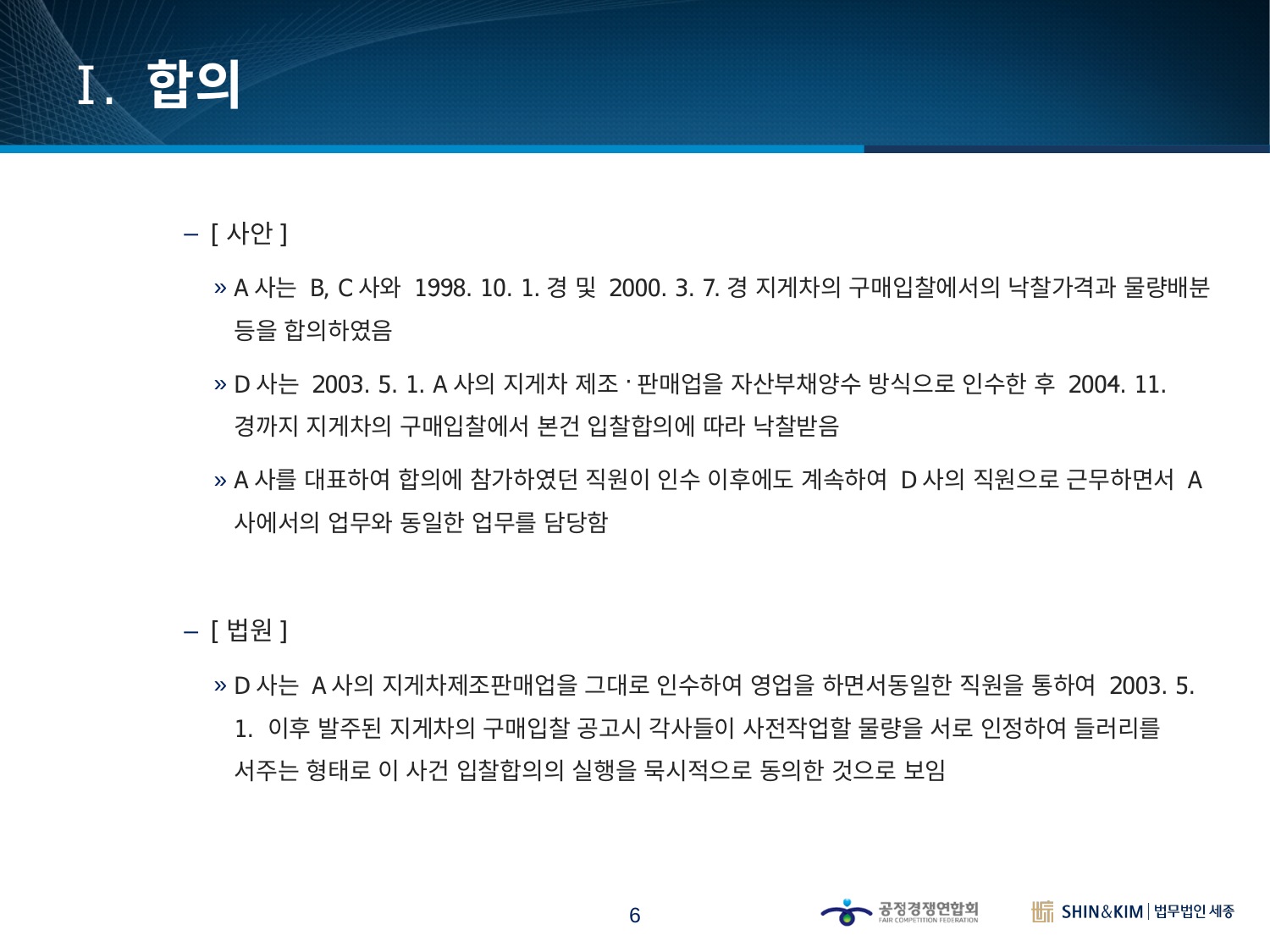

# I. 합의
[사안]
A사는 B, C사와 1998. 10. 1.경 및 2000. 3. 7.경 지게차의 구매입찰에서의 낙찰가격과 물량배분 등을 합의하였음
D사는 2003. 5. 1. A사의 지게차 제조·판매업을 자산부채양수 방식으로 인수한 후 2004. 11.경까지 지게차의 구매입찰에서 본건 입찰합의에 따라 낙찰받음
A사를 대표하여 합의에 참가하였던 직원이 인수 이후에도 계속하여 D사의 직원으로 근무하면서 A사에서의 업무와 동일한 업무를 담당함

[법원]
D사는 A사의 지게차제조판매업을 그대로 인수하여 영업을 하면서동일한 직원을 통하여 2003. 5. 1. 이후 발주된 지게차의 구매입찰 공고시 각사들이 사전작업할 물량을 서로 인정하여 들러리를 서주는 형태로 이 사건 입찰합의의 실행을 묵시적으로 동의한 것으로 보임
6